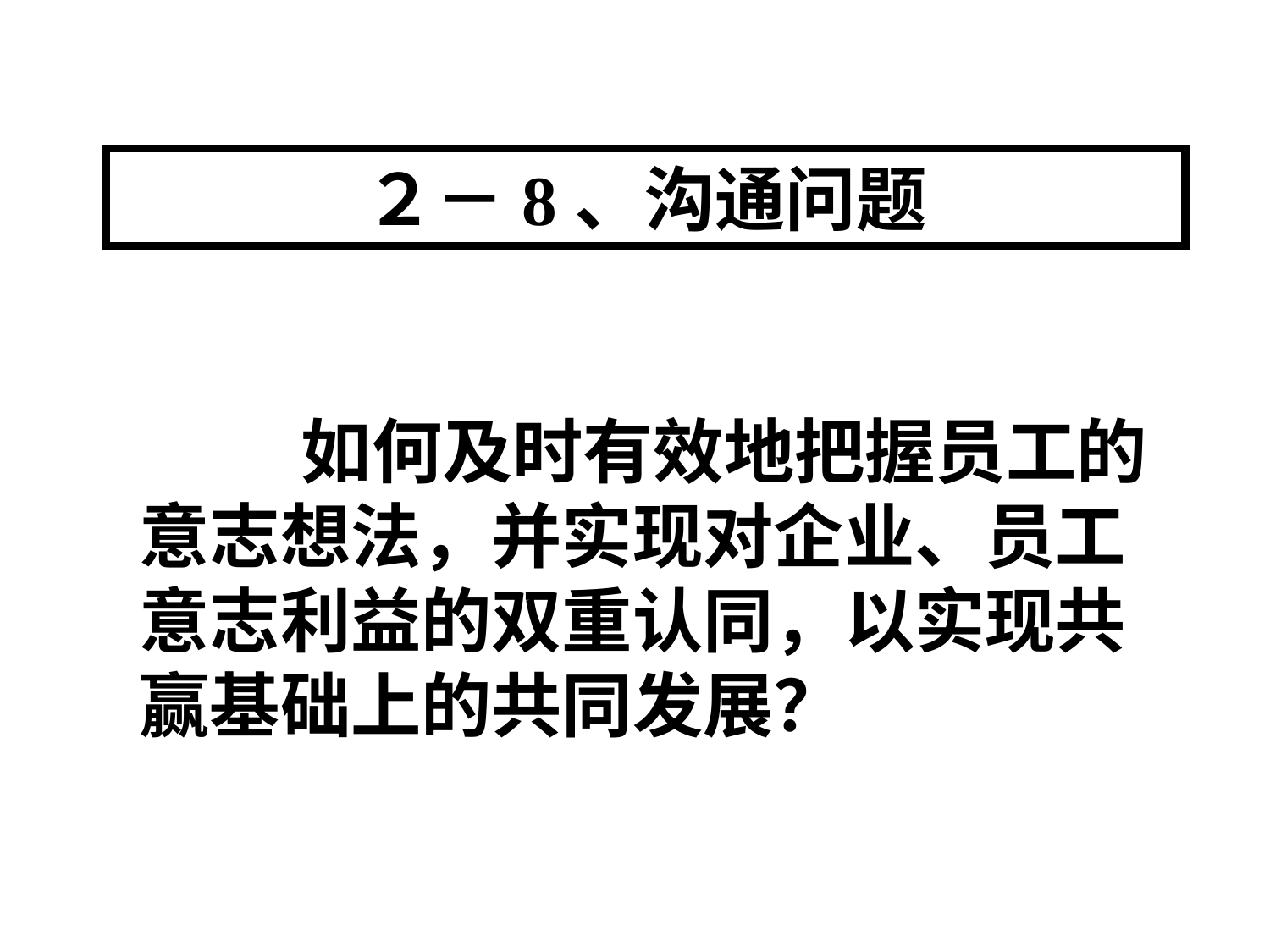

２－8、沟通问题
         如何及时有效地把握员工的意志想法，并实现对企业、员工意志利益的双重认同，以实现共赢基础上的共同发展？